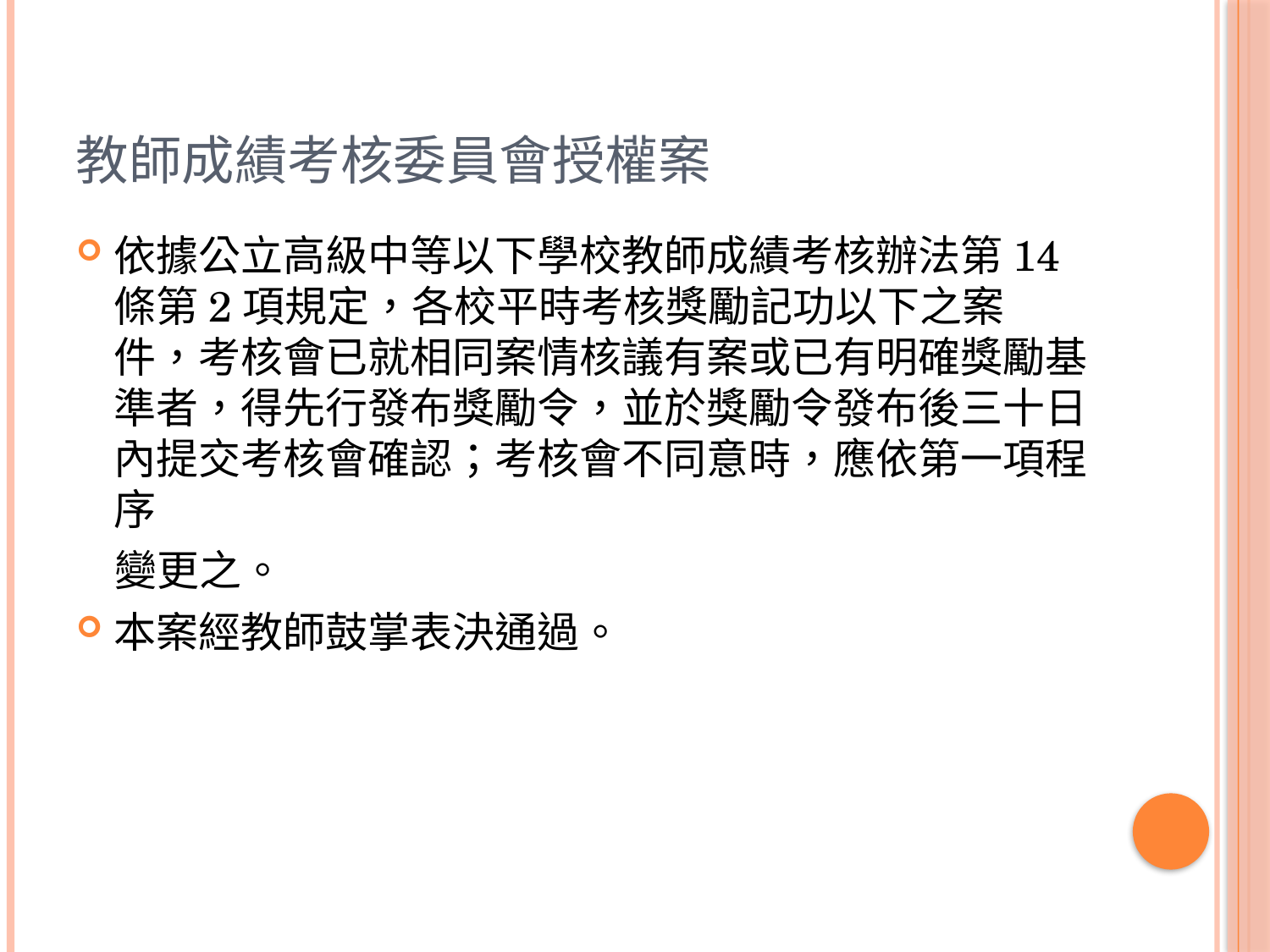

# 教師成績考核委員會授權案
依據公立高級中等以下學校教師成績考核辦法第14條第2項規定，各校平時考核獎勵記功以下之案件，考核會已就相同案情核議有案或已有明確獎勵基準者，得先行發布獎勵令，並於獎勵令發布後三十日內提交考核會確認；考核會不同意時，應依第一項程序
   變更之。
本案經教師鼓掌表決通過。